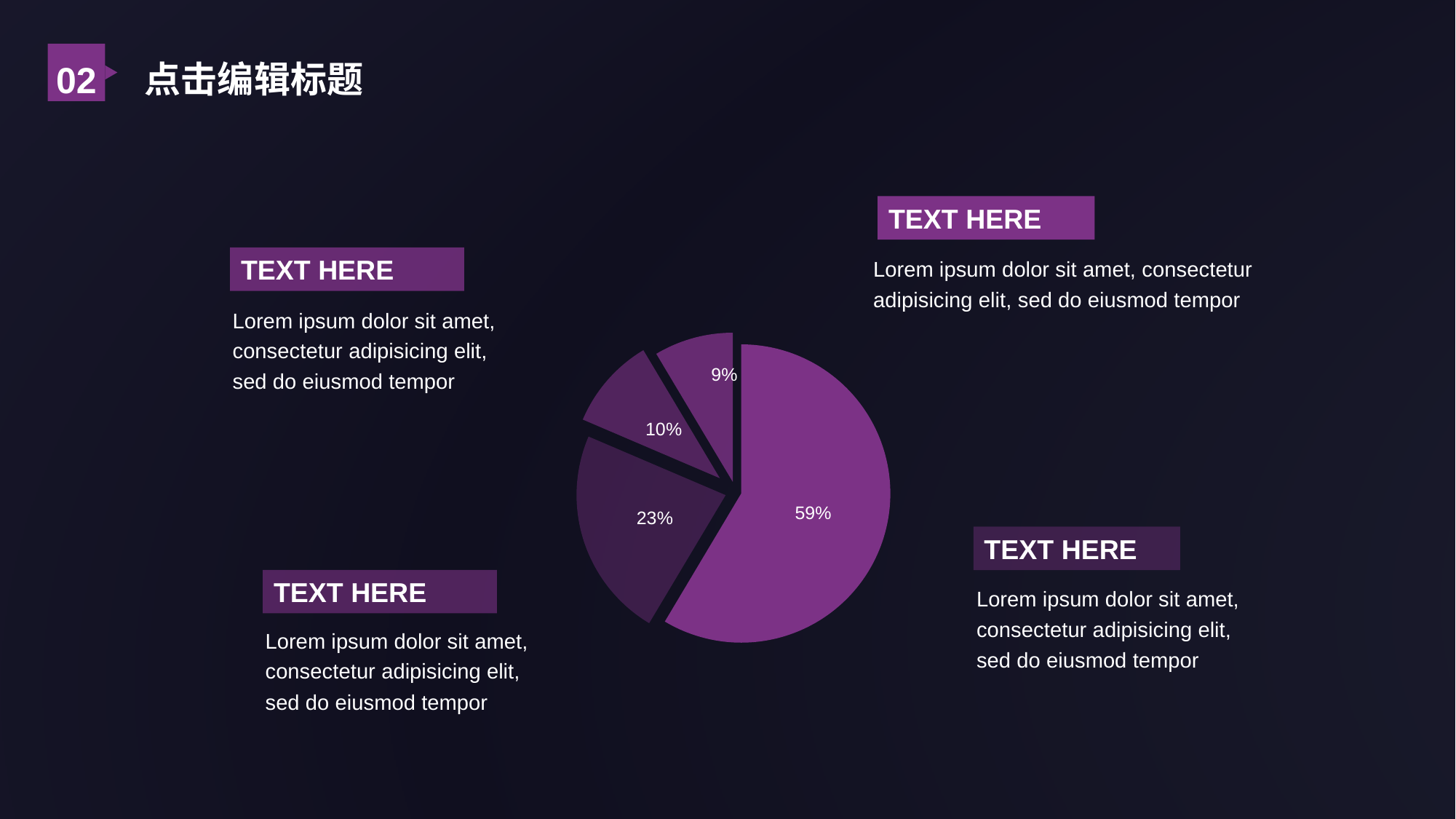

点击编辑标题
02

TEXT HERE
Lorem ipsum dolor sit amet, consectetur adipisicing elit, sed do eiusmod tempor
TEXT HERE
Lorem ipsum dolor sit amet, consectetur adipisicing elit, sed do eiusmod tempor

### Chart

| Category | 销售额 |
|---|---|
| 第一季度 | 8.2 |
| 第二季度 | 3.2 |
| 第三季度 | 1.4 |
| 第四季度 | 1.2 |
TEXT HERE
TEXT HERE
Lorem ipsum dolor sit amet, consectetur adipisicing elit, sed do eiusmod tempor
Lorem ipsum dolor sit amet, consectetur adipisicing elit, sed do eiusmod tempor